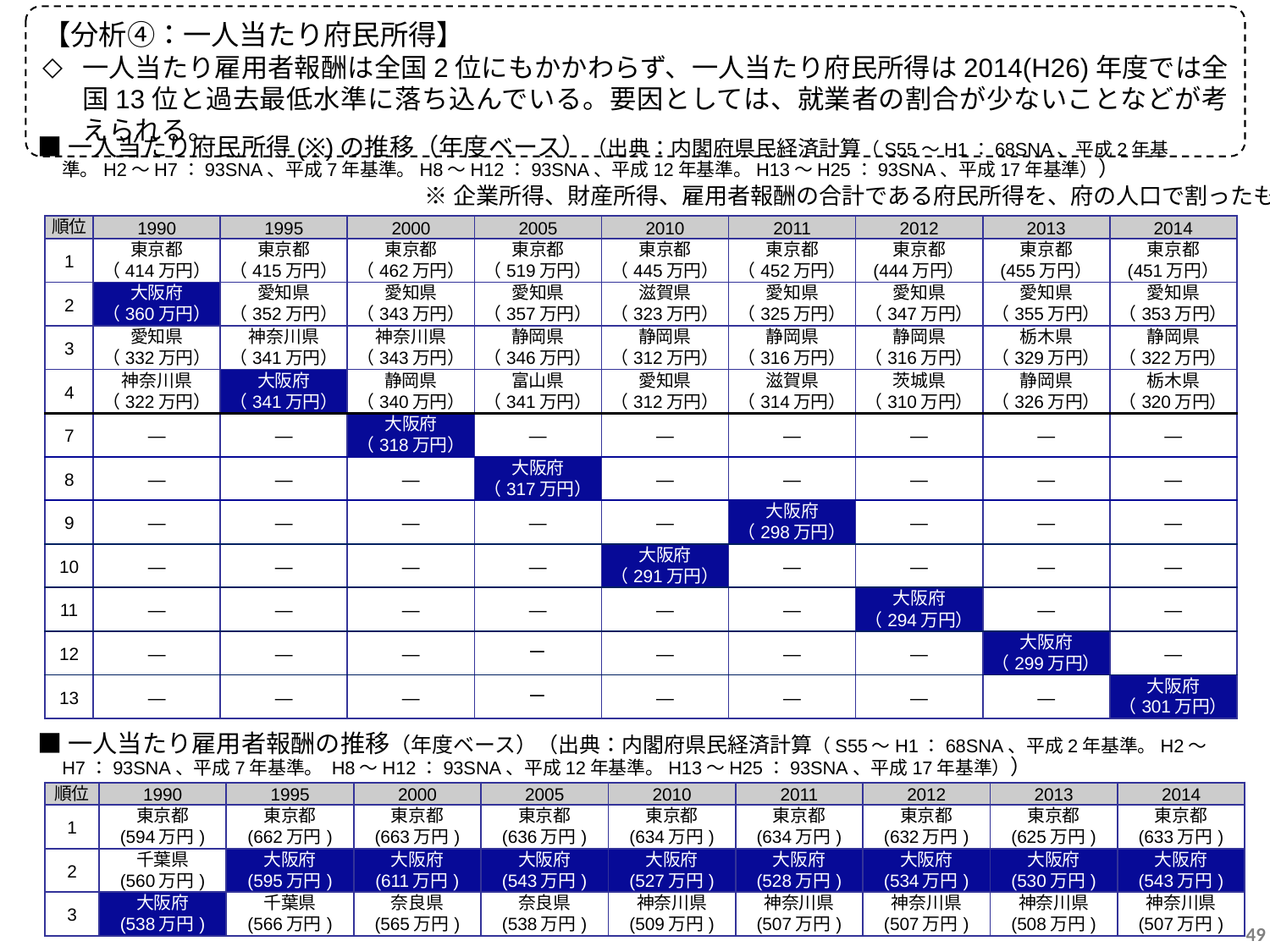

【分析④：一人当たり府民所得】
一人当たり雇用者報酬は全国2位にもかかわらず、一人当たり府民所得は2014(H26)年度では全国13位と過去最低水準に落ち込んでいる。要因としては、就業者の割合が少ないことなどが考えられる。
■一人当たり府民所得(※)の推移（年度ベース）（出典：内閣府県民経済計算（S55～H1：68SNA、平成2年基準。H2～H7：93SNA、平成7年基準。H8～H12：93SNA、平成12年基準。H13～H25：93SNA、平成17年基準））
※企業所得、財産所得、雇用者報酬の合計である府民所得を、府の人口で割ったもの
| 順位 | 1990 | 1995 | 2000 | 2005 | 2010 | 2011 | 2012 | 2013 | 2014 |
| --- | --- | --- | --- | --- | --- | --- | --- | --- | --- |
| 1 | 東京都 （414万円） | 東京都 （415万円） | 東京都 （462万円） | 東京都 （519万円） | 東京都 （445万円） | 東京都 （452万円） | 東京都 (444万円） | 東京都 (455万円） | 東京都 (451万円） |
| 2 | 大阪府 （360万円） | 愛知県 （352万円） | 愛知県 （343万円） | 愛知県 （357万円） | 滋賀県 （323万円） | 愛知県 （325万円） | 愛知県 （347万円） | 愛知県 （355万円） | 愛知県 （353万円） |
| 3 | 愛知県 （332万円） | 神奈川県 （341万円） | 神奈川県 （343万円） | 静岡県 （346万円） | 静岡県 （312万円） | 静岡県 （316万円） | 静岡県 （316万円） | 栃木県 （329万円） | 静岡県 （322万円） |
| 4 | 神奈川県 （322万円） | 大阪府 （341万円） | 静岡県 （340万円） | 富山県 （341万円） | 愛知県 （312万円） | 滋賀県 （314万円） | 茨城県 （310万円） | 静岡県 （326万円） | 栃木県 （320万円） |
| 7 | ― | ― | 大阪府 （318万円） | ― | ― | ― | ― | ― | ― |
| 8 | ― | ― | ― | 大阪府 （317万円） | ― | ― | ― | ― | ― |
| 9 | ― | ― | ― | ― | ― | 大阪府 （298万円） | ― | ― | ― |
| 10 | ― | ― | ― | ― | 大阪府 （291万円） | ― | ― | ― | ― |
| 11 | ― | ― | ― | ― | ― | ― | 大阪府 （294万円） | ― | ― |
| 12 | ― | ― | ― | ー | ― | ― | ― | 大阪府 （299万円） | ― |
| 13 | ― | ― | ― | ー | ― | ― | ― | ― | 大阪府 （301万円） |
■一人当たり雇用者報酬の推移（年度ベース）（出典：内閣府県民経済計算（S55～H1：68SNA、平成2年基準。H2～H7：93SNA、平成7年基準。 H8～H12：93SNA、平成12年基準。H13～H25：93SNA、平成17年基準））
| 順位 | 1990 | 1995 | 2000 | 2005 | 2010 | 2011 | 2012 | 2013 | 2014 |
| --- | --- | --- | --- | --- | --- | --- | --- | --- | --- |
| 1 | 東京都 (594万円) | 東京都 (662万円) | 東京都 (663万円) | 東京都 (636万円) | 東京都 (634万円) | 東京都 (634万円) | 東京都 (632万円) | 東京都 (625万円) | 東京都 (633万円) |
| 2 | 千葉県 (560万円) | 大阪府 (595万円) | 大阪府 (611万円) | 大阪府 (543万円) | 大阪府 (527万円) | 大阪府 (528万円) | 大阪府 (534万円) | 大阪府 (530万円) | 大阪府 (543万円) |
| 3 | 大阪府 (538万円) | 千葉県 (566万円) | 奈良県 (565万円) | 奈良県 (538万円) | 神奈川県 (509万円) | 神奈川県 (507万円) | 神奈川県 (507万円) | 神奈川県 (508万円) | 神奈川県 (507万円) |
49